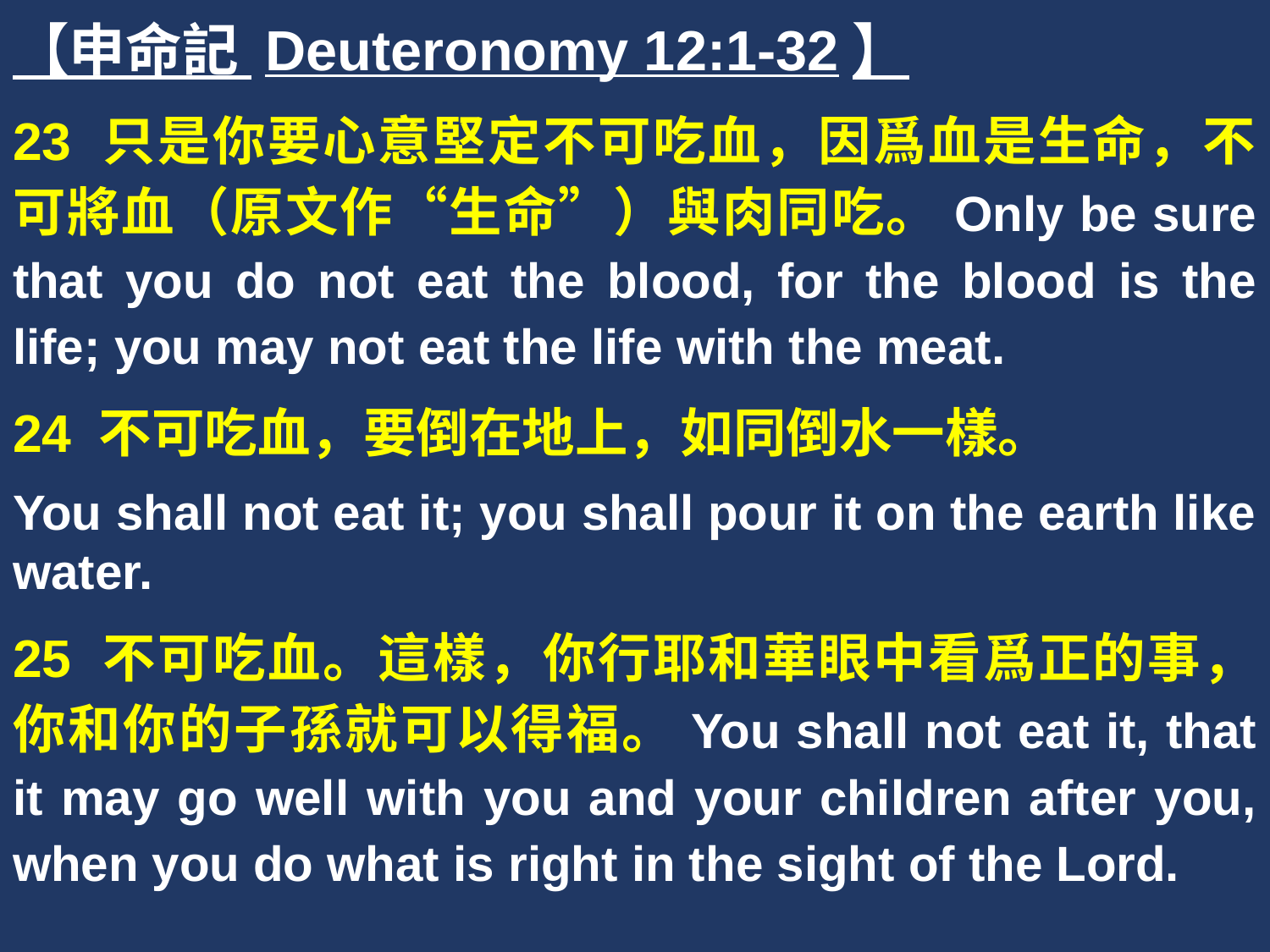

【申命記 Deuteronomy 12:1-32】
23 只是你要心意堅定不可吃血，因爲血是生命，不可將血（原文作“生命”）與肉同吃。Only be sure that you do not eat the blood, for the blood is the life; you may not eat the life with the meat.
24 不可吃血，要倒在地上，如同倒水一樣。
You shall not eat it; you shall pour it on the earth like water.
25 不可吃血。這樣，你行耶和華眼中看爲正的事，你和你的子孫就可以得福。You shall not eat it, that it may go well with you and your children after you, when you do what is right in the sight of the Lord.